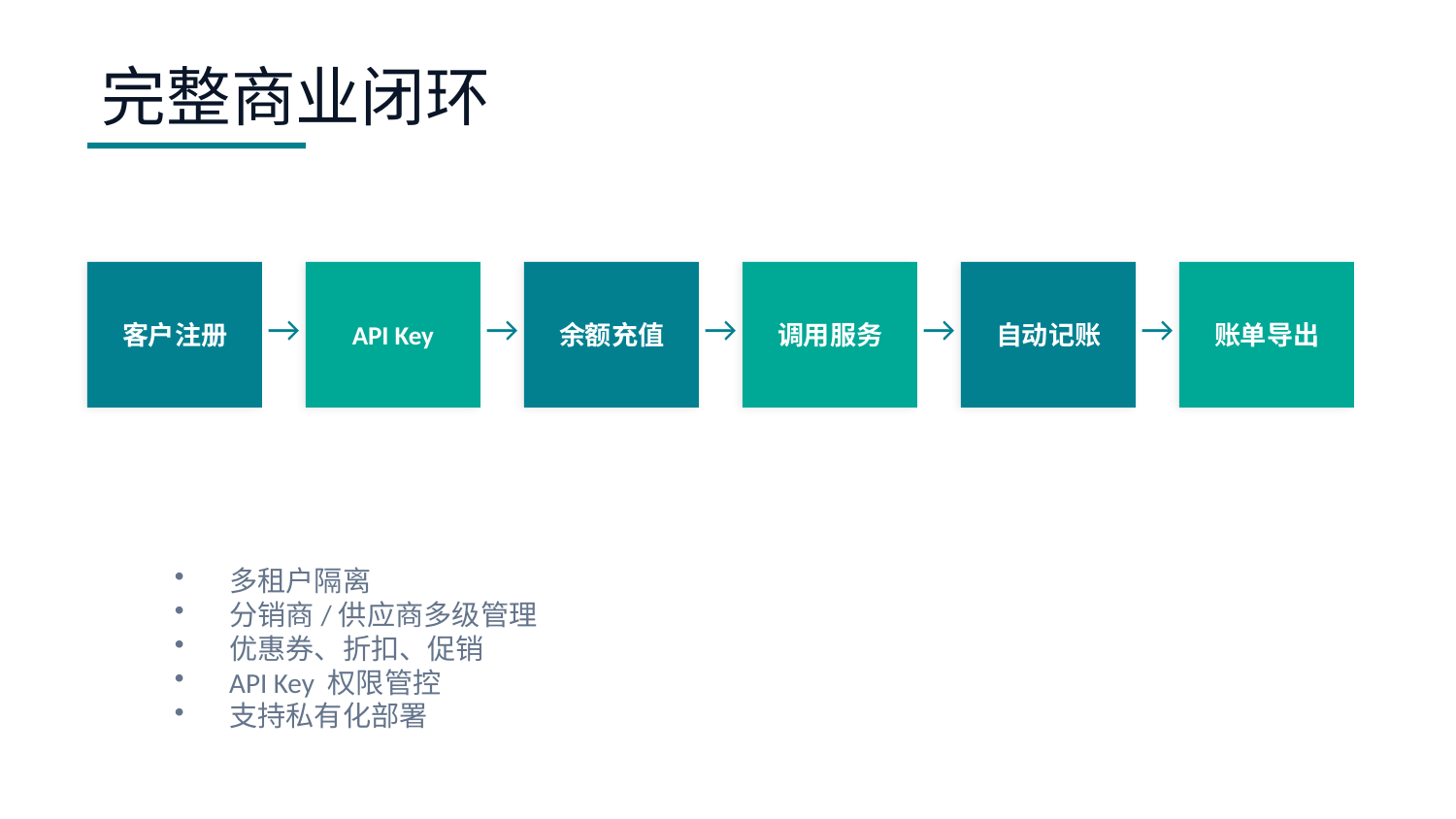

完整商业闭环

客户注册

API Key

余额充值

调用服务

自动记账

账单导出
→
→
→
→
→
多租户隔离
分销商/供应商多级管理
优惠券、折扣、促销
API Key 权限管控
支持私有化部署